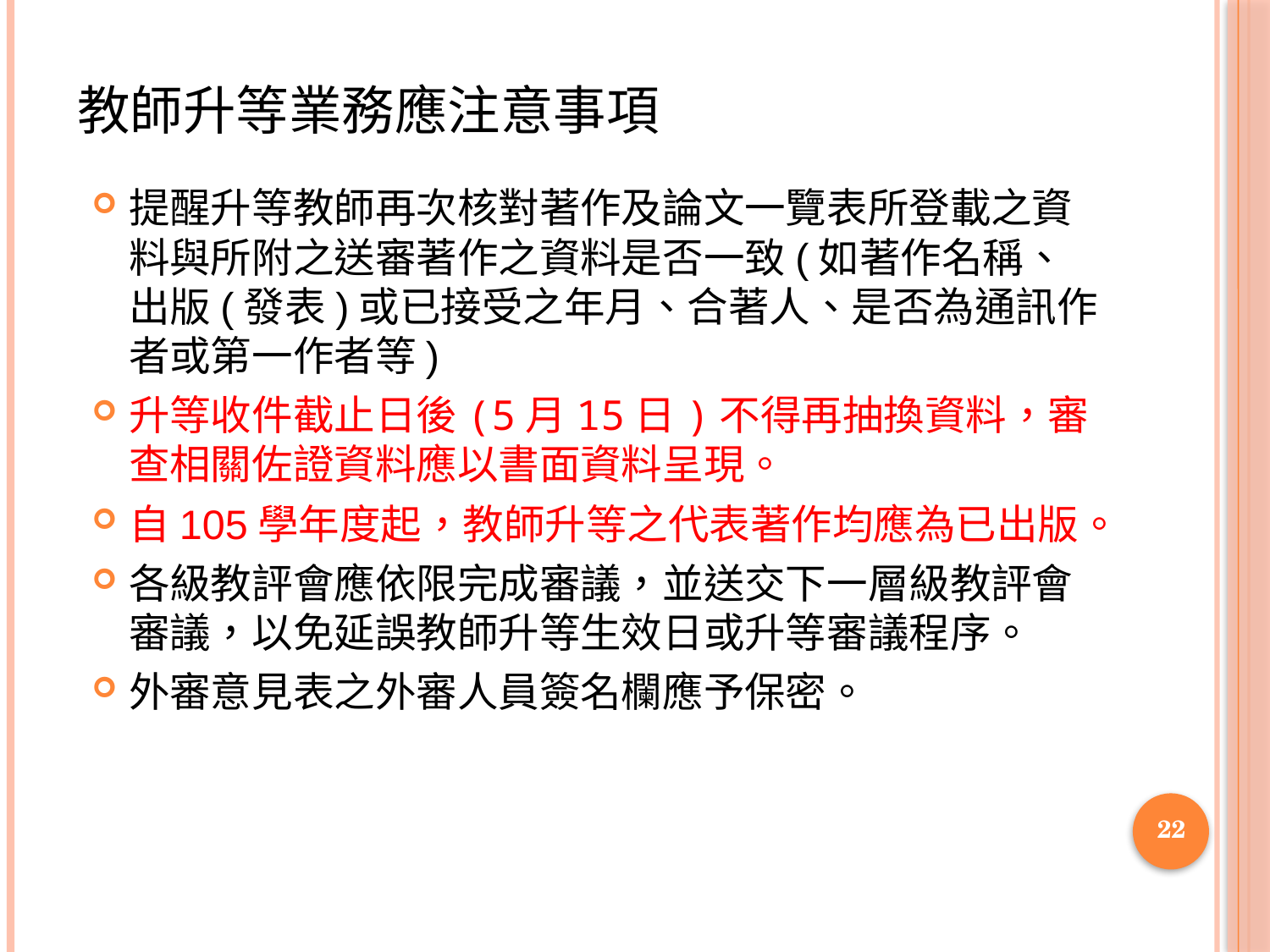

# 教師升等業務應注意事項
提醒升等教師再次核對著作及論文一覽表所登載之資料與所附之送審著作之資料是否一致(如著作名稱、出版(發表)或已接受之年月、合著人、是否為通訊作者或第一作者等)
升等收件截止日後(5月15日)不得再抽換資料，審查相關佐證資料應以書面資料呈現。
自105學年度起，教師升等之代表著作均應為已出版。
各級教評會應依限完成審議，並送交下一層級教評會審議，以免延誤教師升等生效日或升等審議程序。
外審意見表之外審人員簽名欄應予保密。

22